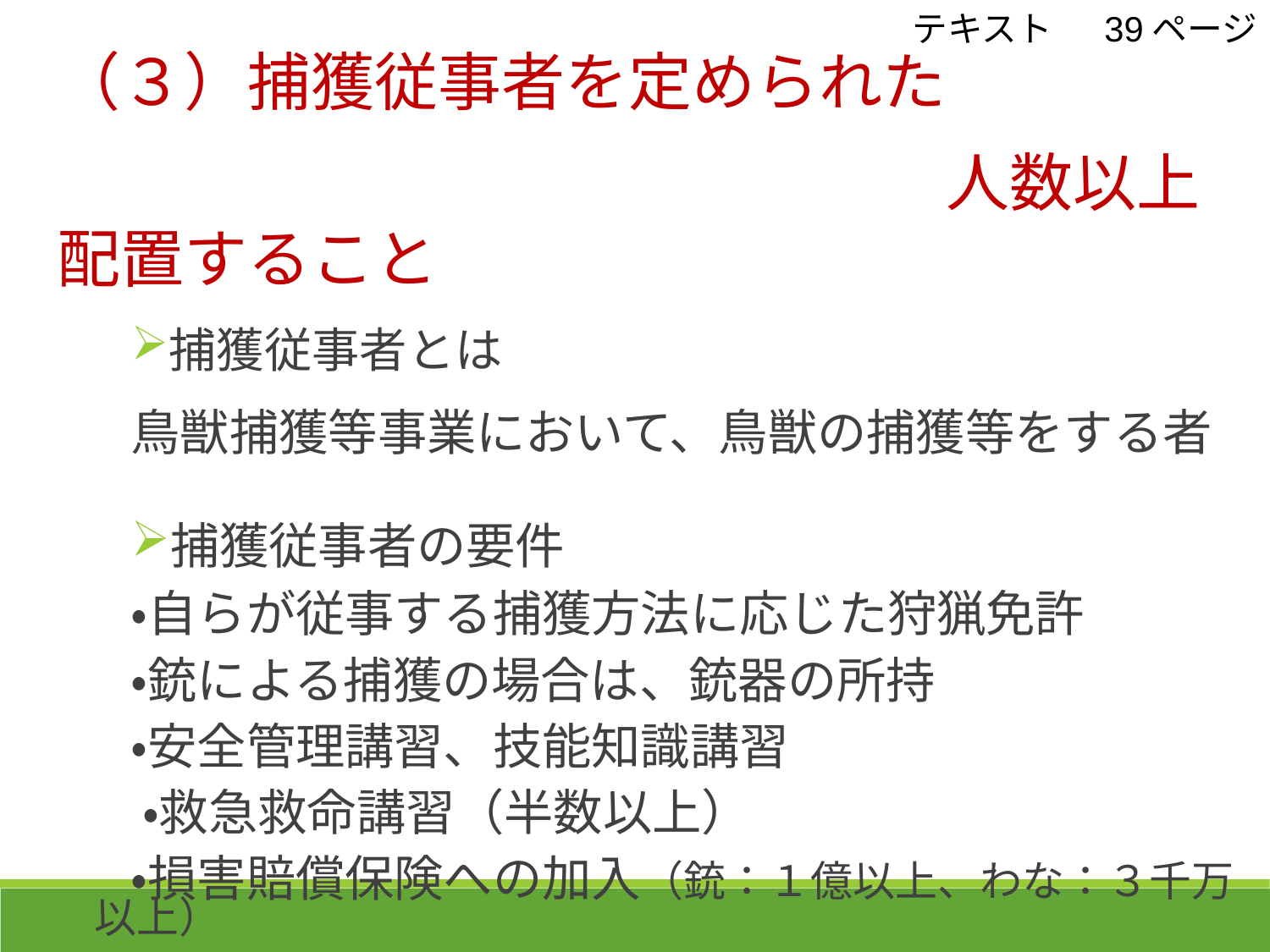

テキスト　 39ページ
（３）捕獲従事者を定められた
　　　　　　　　　　　　　　人数以上配置すること
捕獲従事者とは
鳥獣捕獲等事業において、鳥獣の捕獲等をする者
捕獲従事者の要件
・自らが従事する捕獲方法に応じた狩猟免許
・銃による捕獲の場合は、銃器の所持
・安全管理講習、技能知識講習
・救急救命講習（半数以上）
・損害賠償保険への加入（銃：１億以上、わな：３千万以上）